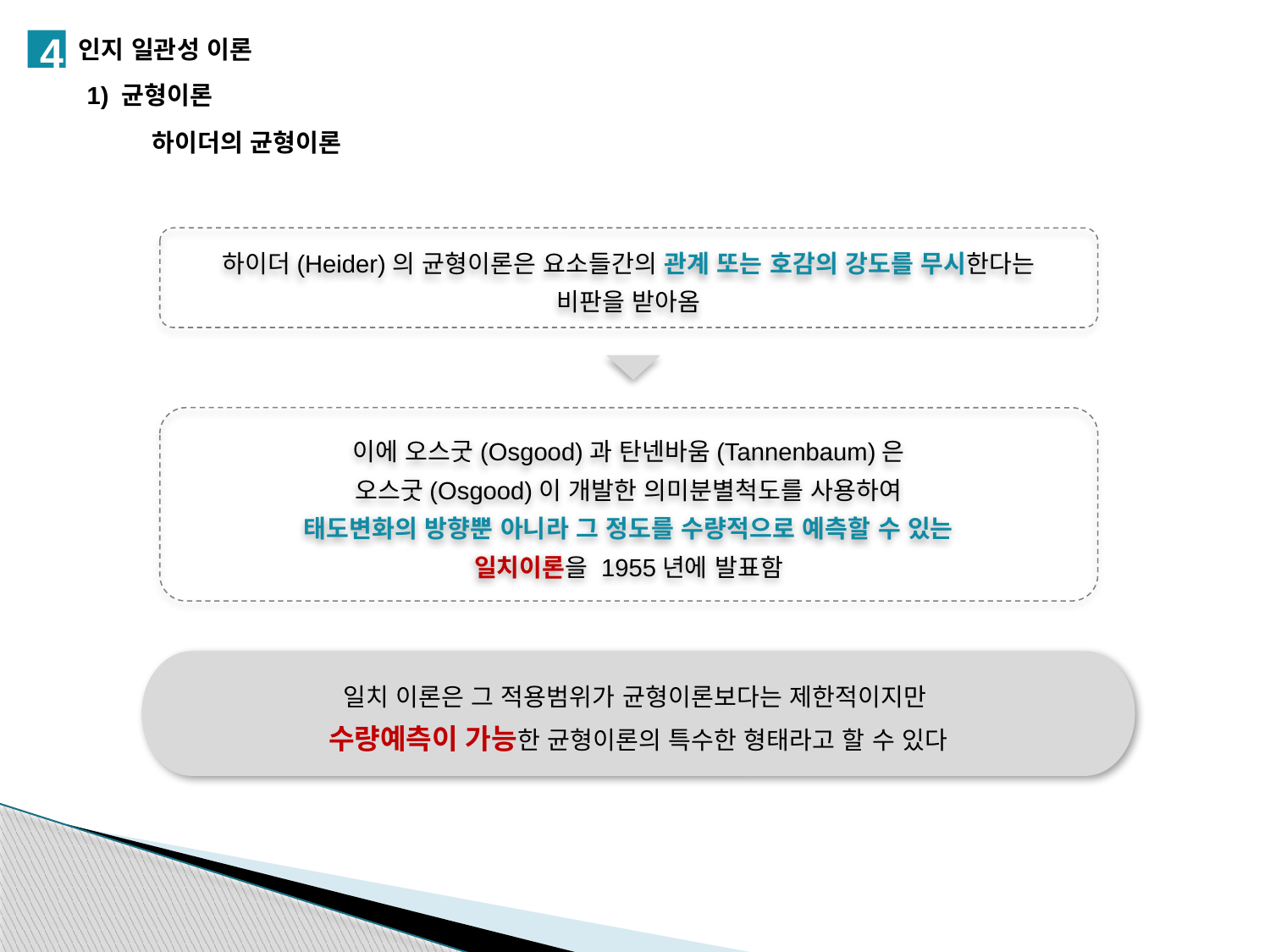

4
인지 일관성 이론

1) 균형이론
하이더의 균형이론
하이더(Heider)의 균형이론은 요소들간의 관계 또는 호감의 강도를 무시한다는
비판을 받아옴

이에 오스굿(Osgood)과 탄넨바움(Tannenbaum)은
오스굿(Osgood)이 개발한 의미분별척도를 사용하여
태도변화의 방향뿐 아니라 그 정도를 수량적으로 예측할 수 있는
일치이론을 1955년에 발표함
일치 이론은 그 적용범위가 균형이론보다는 제한적이지만
수량예측이 가능한 균형이론의 특수한 형태라고 할 수 있다